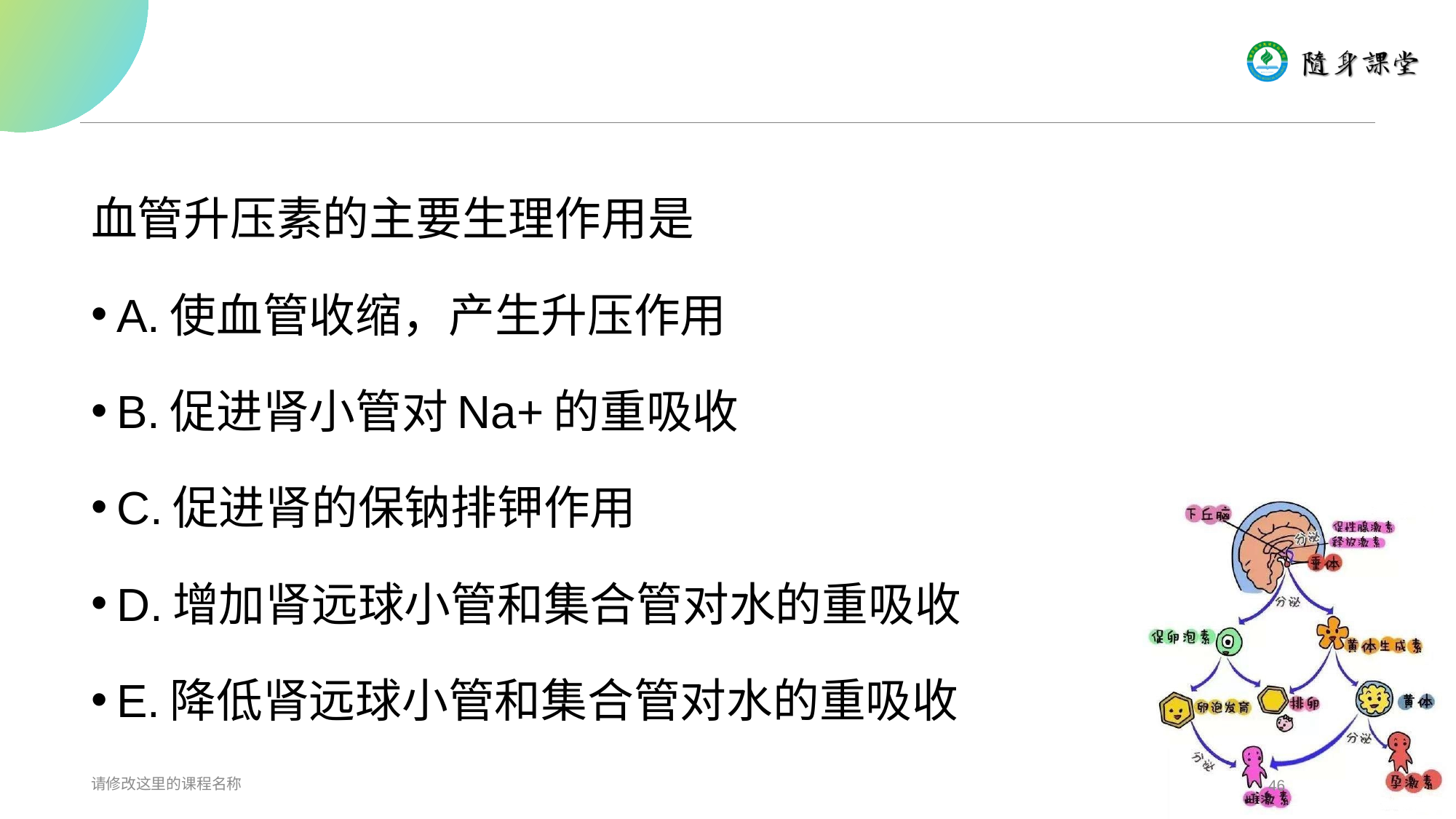

#
血管升压素的主要生理作用是
A.使血管收缩，产生升压作用
B.促进肾小管对Na+的重吸收
C.促进肾的保钠排钾作用
D.增加肾远球小管和集合管对水的重吸收
E.降低肾远球小管和集合管对水的重吸收
请修改这里的课程名称
46